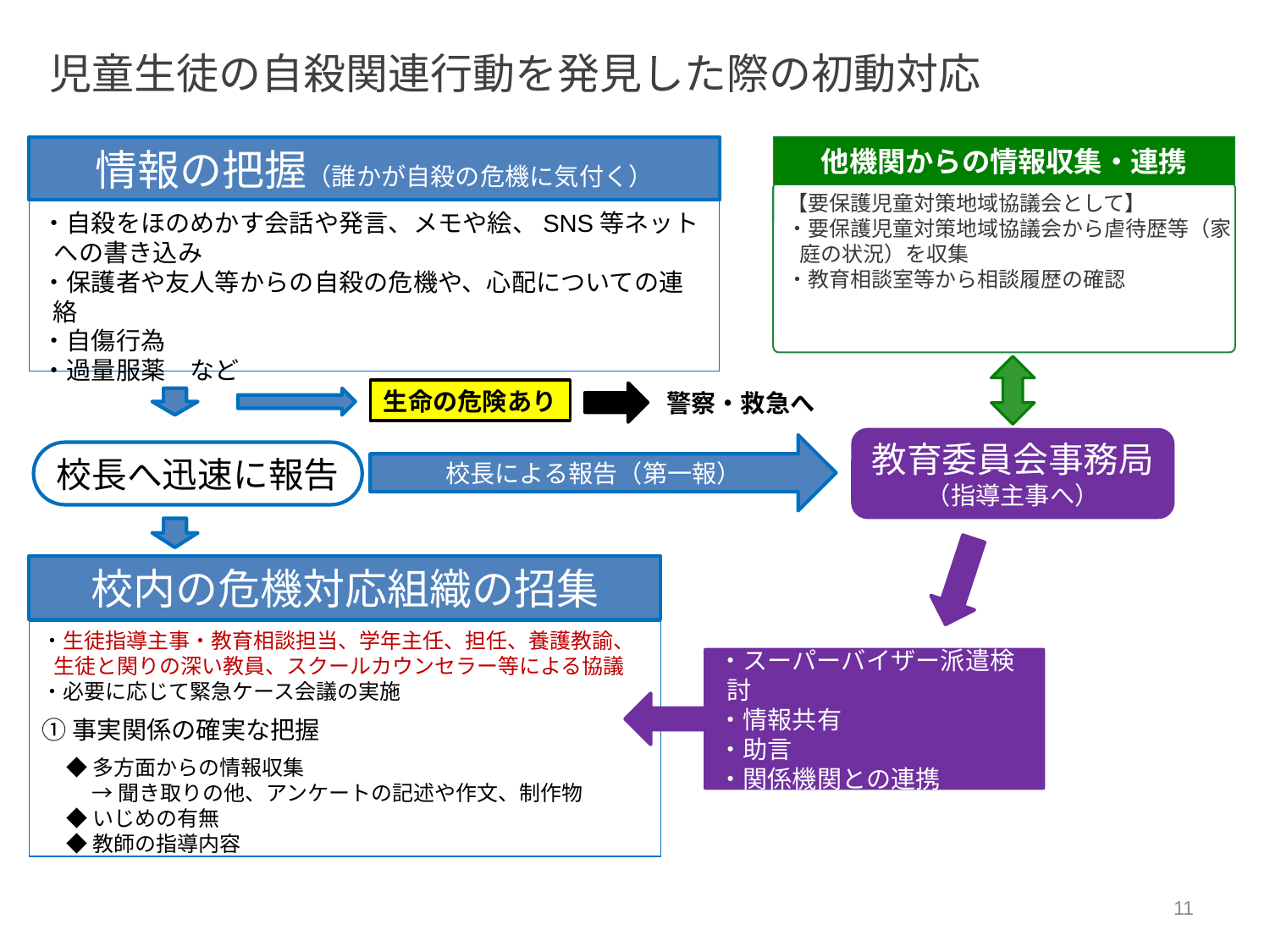

児童生徒の自殺関連行動を発見した際の初動対応
他機関からの情報収集・連携
【要保護児童対策地域協議会として】
・要保護児童対策地域協議会から虐待歴等（家庭の状況）を収集
・教育相談室等から相談履歴の確認

情報の把握（誰かが自殺の危機に気付く）
・自殺をほのめかす会話や発言、メモや絵、SNS等ネットへの書き込み
・保護者や友人等からの自殺の危機や、心配についての連絡
・自傷行為
・過量服薬　など

生命の危険あり
警察・救急へ

教育委員会事務局
（指導主事へ）
校長による報告（第一報）
校長へ迅速に報告

校内の危機対応組織の招集
・生徒指導主事・教育相談担当、学年主任、担任、養護教諭、生徒と関りの深い教員、スクールカウンセラー等による協議
・必要に応じて緊急ケース会議の実施
①事実関係の確実な把握
◆多方面からの情報収集
→聞き取りの他、アンケートの記述や作文、制作物
◆いじめの有無
◆教師の指導内容

・スーパーバイザー派遣検討
・情報共有
・助言
・関係機関との連携
11